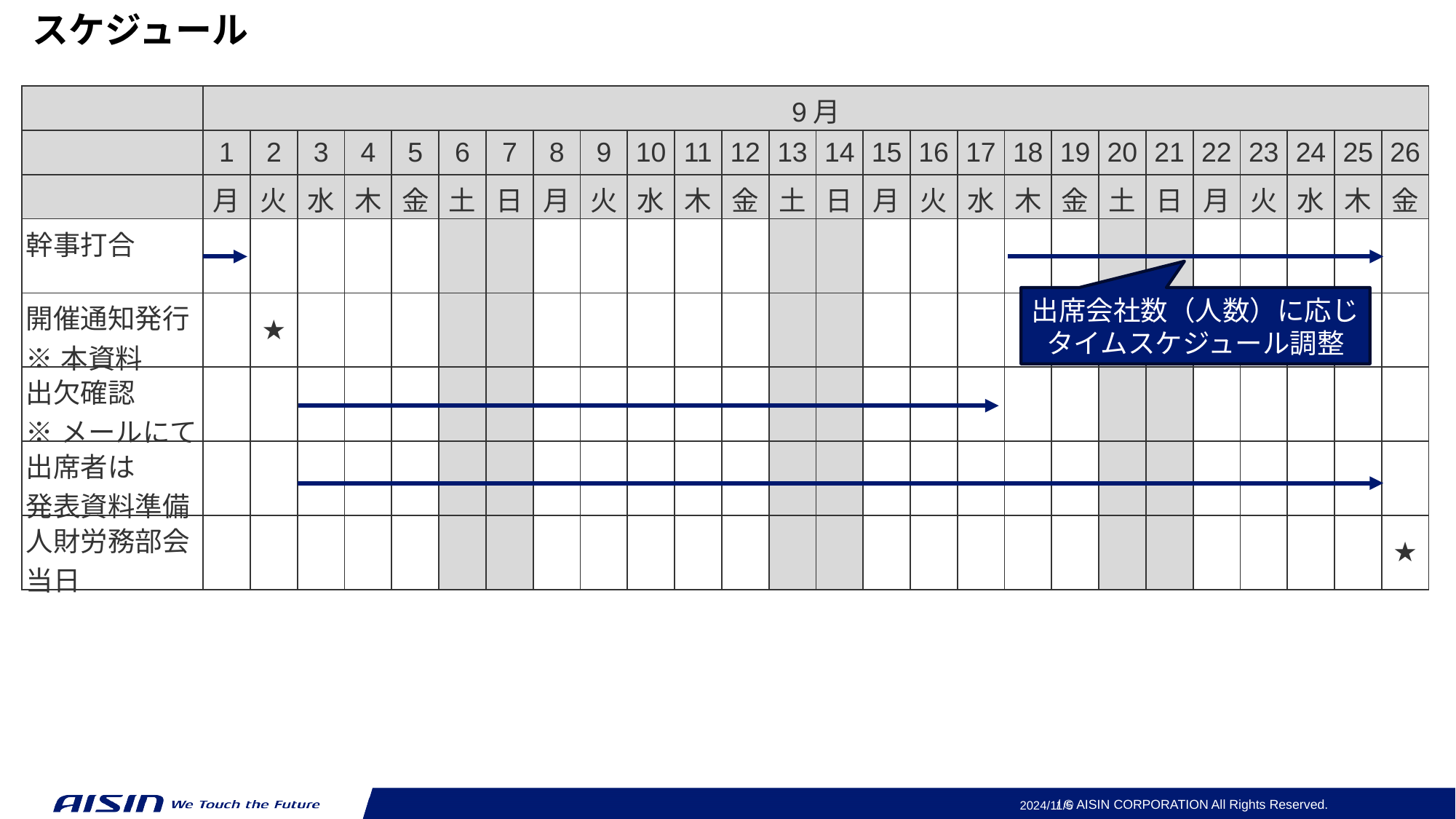

スケジュール
|  | 9月 |  |  |  |  |  |  |  |  |  |  |  |  |  |  |  |  |  |  |  |  |  |  |  |  |  |
| --- | --- | --- | --- | --- | --- | --- | --- | --- | --- | --- | --- | --- | --- | --- | --- | --- | --- | --- | --- | --- | --- | --- | --- | --- | --- | --- |
|  | 1 | 2 | 3 | 4 | 5 | 6 | 7 | 8 | 9 | 10 | 11 | 12 | 13 | 14 | 15 | 16 | 17 | 18 | 19 | 20 | 21 | 22 | 23 | 24 | 25 | 26 |
|  | 月 | 火 | 水 | 木 | 金 | 土 | 日 | 月 | 火 | 水 | 木 | 金 | 土 | 日 | 月 | 火 | 水 | 木 | 金 | 土 | 日 | 月 | 火 | 水 | 木 | 金 |
| 幹事打合 |  |  |  |  |  |  |  |  |  |  |  |  |  |  |  |  |  |  |  |  |  |  |  |  |  |  |
| 開催通知発行 ※本資料 |  | ★ |  |  |  |  |  |  |  |  |  |  |  |  |  |  |  |  |  |  |  |  |  |  |  |  |
| 出欠確認 ※メールにて |  |  |  |  |  |  |  |  |  |  |  |  |  |  |  |  |  |  |  |  |  |  |  |  |  |  |
| 出席者は 発表資料準備 |  |  |  |  |  |  |  |  |  |  |  |  |  |  |  |  |  |  |  |  |  |  |  |  |  |  |
| 人財労務部会 当日 |  |  |  |  |  |  |  |  |  |  |  |  |  |  |  |  |  |  |  |  |  |  |  |  |  | ★ |
出席会社数（人数）に応じ
タイムスケジュール調整
2024/11/5